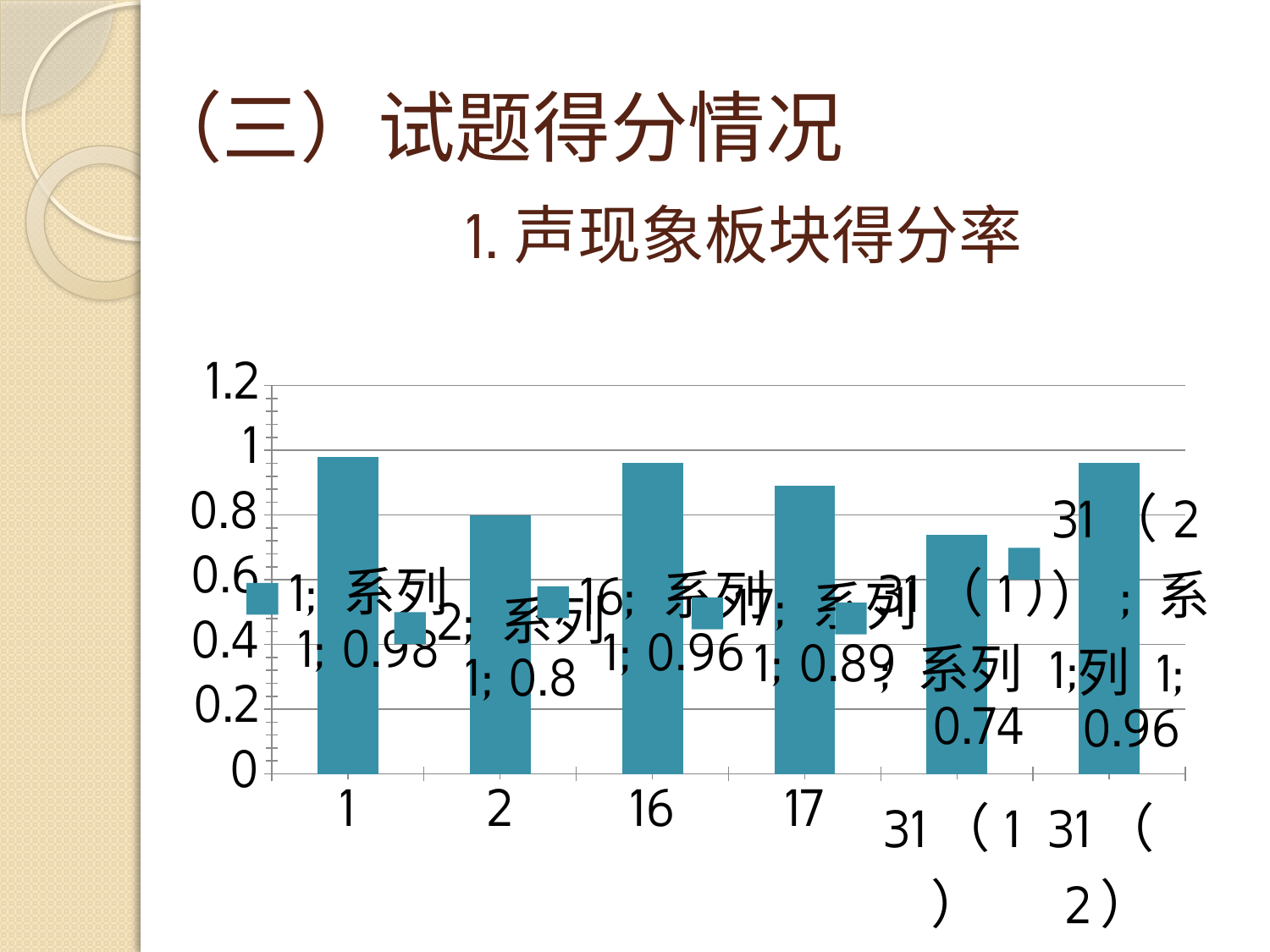

（三）试题得分情况
# 1.声现象板块得分率

### Chart

| Category | 系列 1 |
|---|---|
| 1 | 0.98 |
| 2 | 0.8 |
| 16 | 0.96 |
| 17 | 0.89 |
| 31（1） | 0.74 |
| 31（2） | 0.96 |